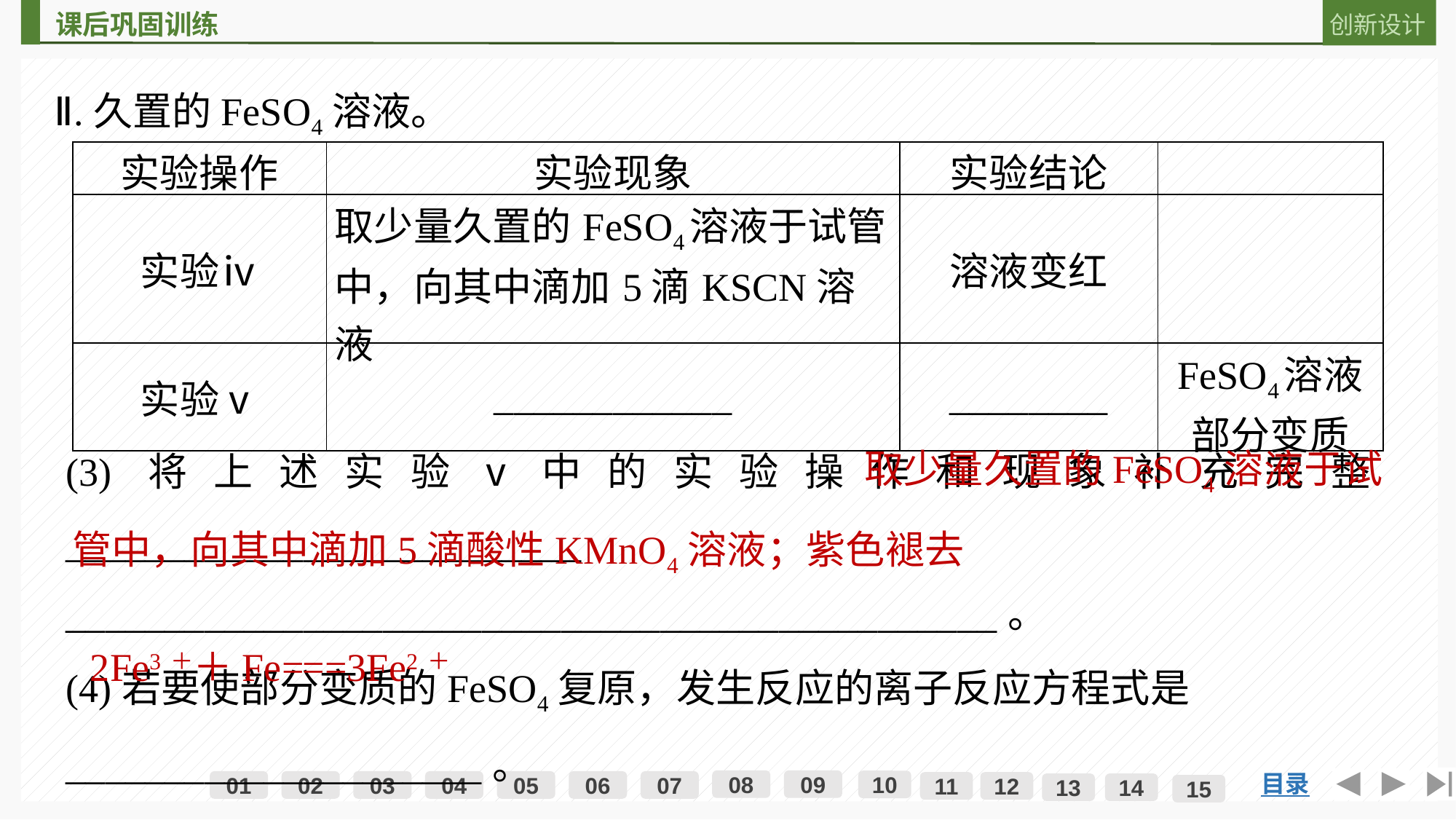

Ⅱ.久置的FeSO4溶液。
| 实验操作 | 实验现象 | 实验结论 |  |
| --- | --- | --- | --- |
| 实验ⅳ | 取少量久置的FeSO4溶液于试管中，向其中滴加5滴KSCN溶液 | 溶液变红 |  |
| 实验ⅴ | \_\_\_\_\_\_\_\_\_\_\_\_ | \_\_\_\_\_\_\_\_ | FeSO4溶液部分变质 |
                                                                                    取少量久置的FeSO4溶液于试管中，向其中滴加5滴酸性KMnO4溶液；紫色褪去
(3)将上述实验ⅴ中的实验操作和现象补充完整__________________________
_______________________________________________。
(4)若要使部分变质的FeSO4复原，发生反应的离子反应方程式是
_____________________。

2Fe3＋＋Fe===3Fe2＋